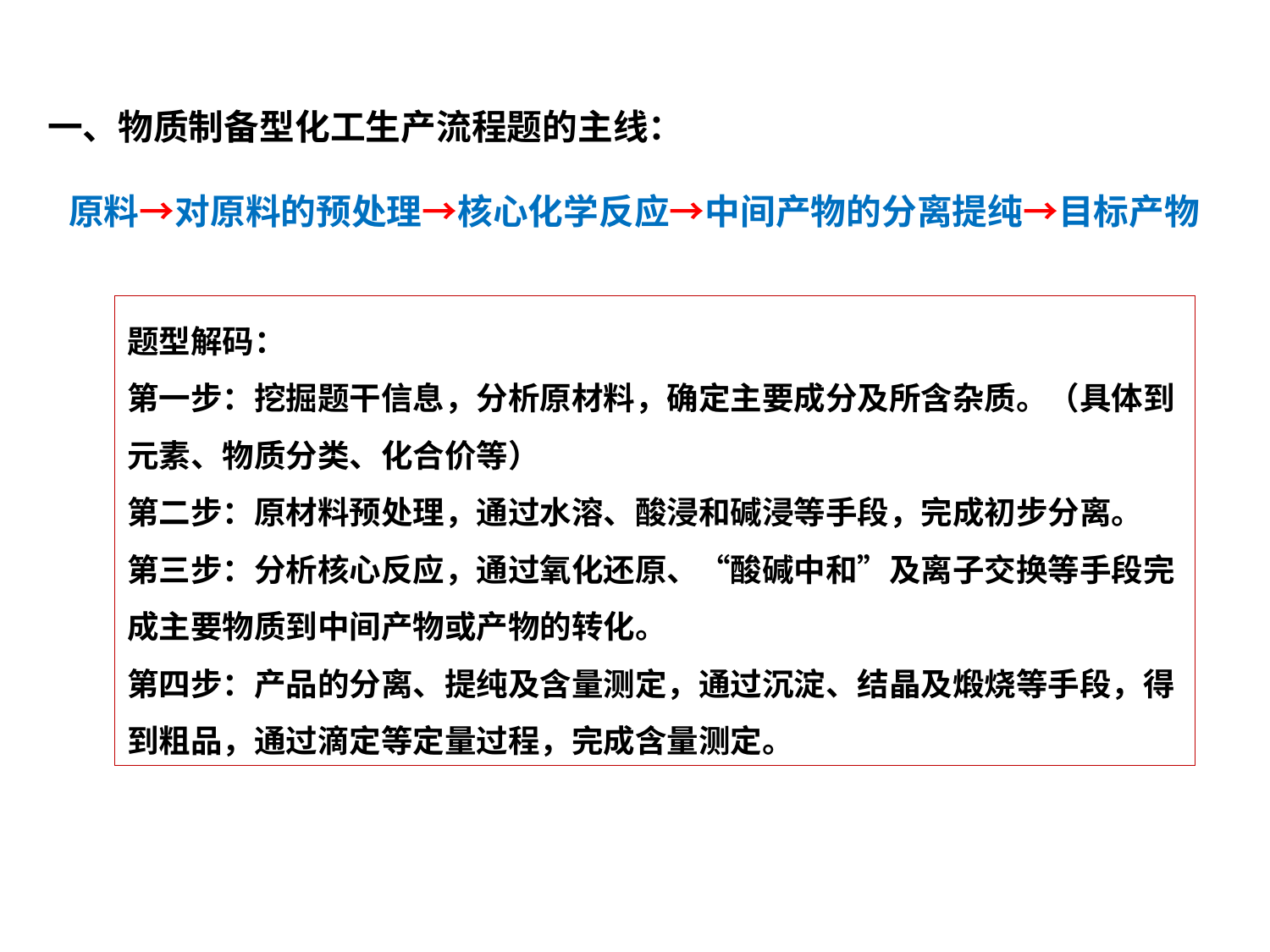

一、物质制备型化工生产流程题的主线：
原料→对原料的预处理→核心化学反应→中间产物的分离提纯→目标产物
题型解码：
第一步：挖掘题干信息，分析原材料，确定主要成分及所含杂质。（具体到元素、物质分类、化合价等）
第二步：原材料预处理，通过水溶、酸浸和碱浸等手段，完成初步分离。
第三步：分析核心反应，通过氧化还原、“酸碱中和”及离子交换等手段完成主要物质到中间产物或产物的转化。
第四步：产品的分离、提纯及含量测定，通过沉淀、结晶及煅烧等手段，得到粗品，通过滴定等定量过程，完成含量测定。